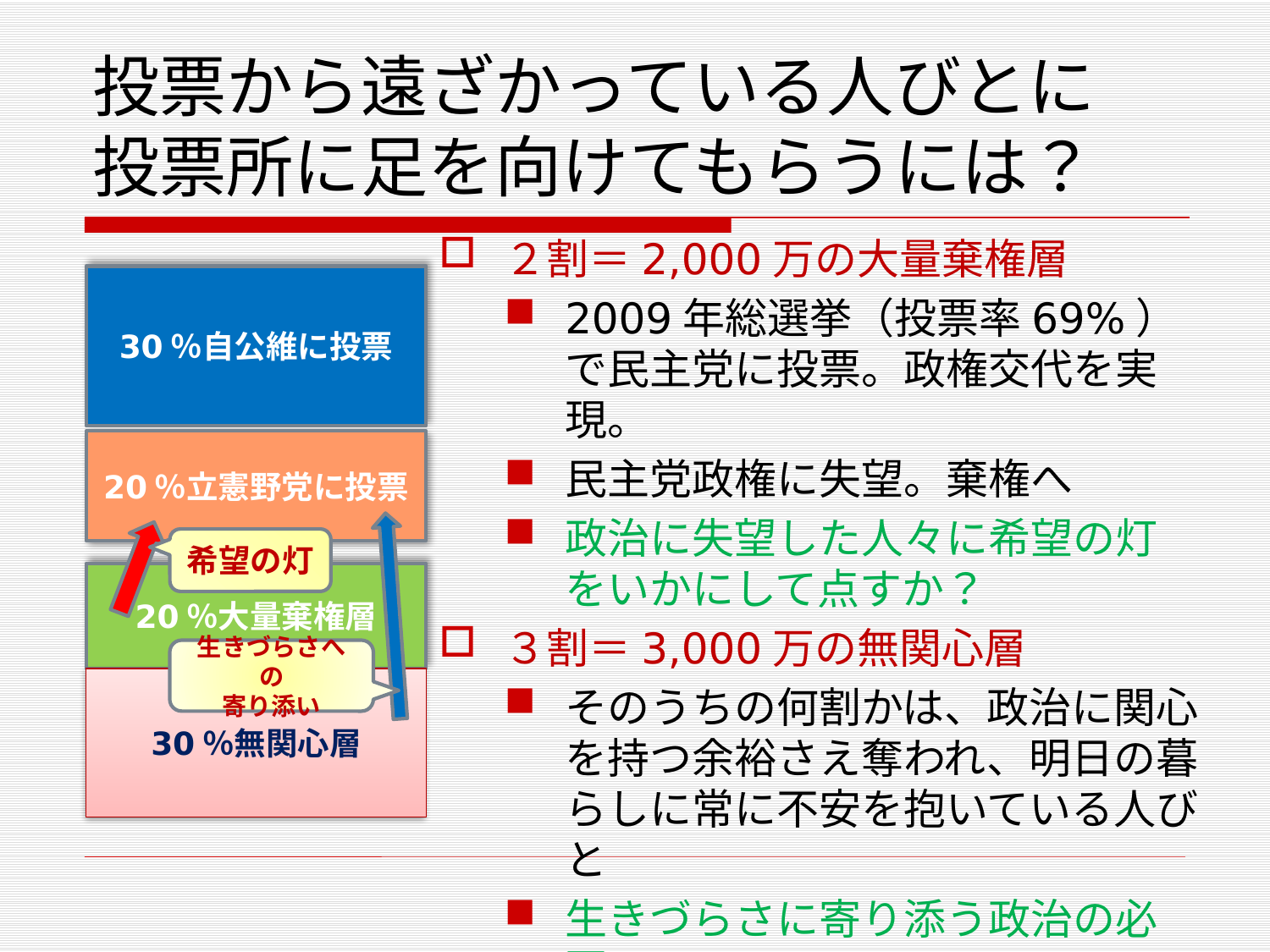

# 投票から遠ざかっている人びとに 投票所に足を向けてもらうには？
２割＝2,000万の大量棄権層
2009年総選挙（投票率69%）で民主党に投票。政権交代を実現。
民主党政権に失望。棄権へ
政治に失望した人々に希望の灯をいかにして点すか？
３割＝3,000万の無関心層
そのうちの何割かは、政治に関心を持つ余裕さえ奪われ、明日の暮らしに常に不安を抱いている人びと
生きづらさに寄り添う政治の必要
30％自公維に投票
20％立憲野党に投票
希望の灯

20％大量棄権層
生きづらさへの
寄り添い

30％無関心層